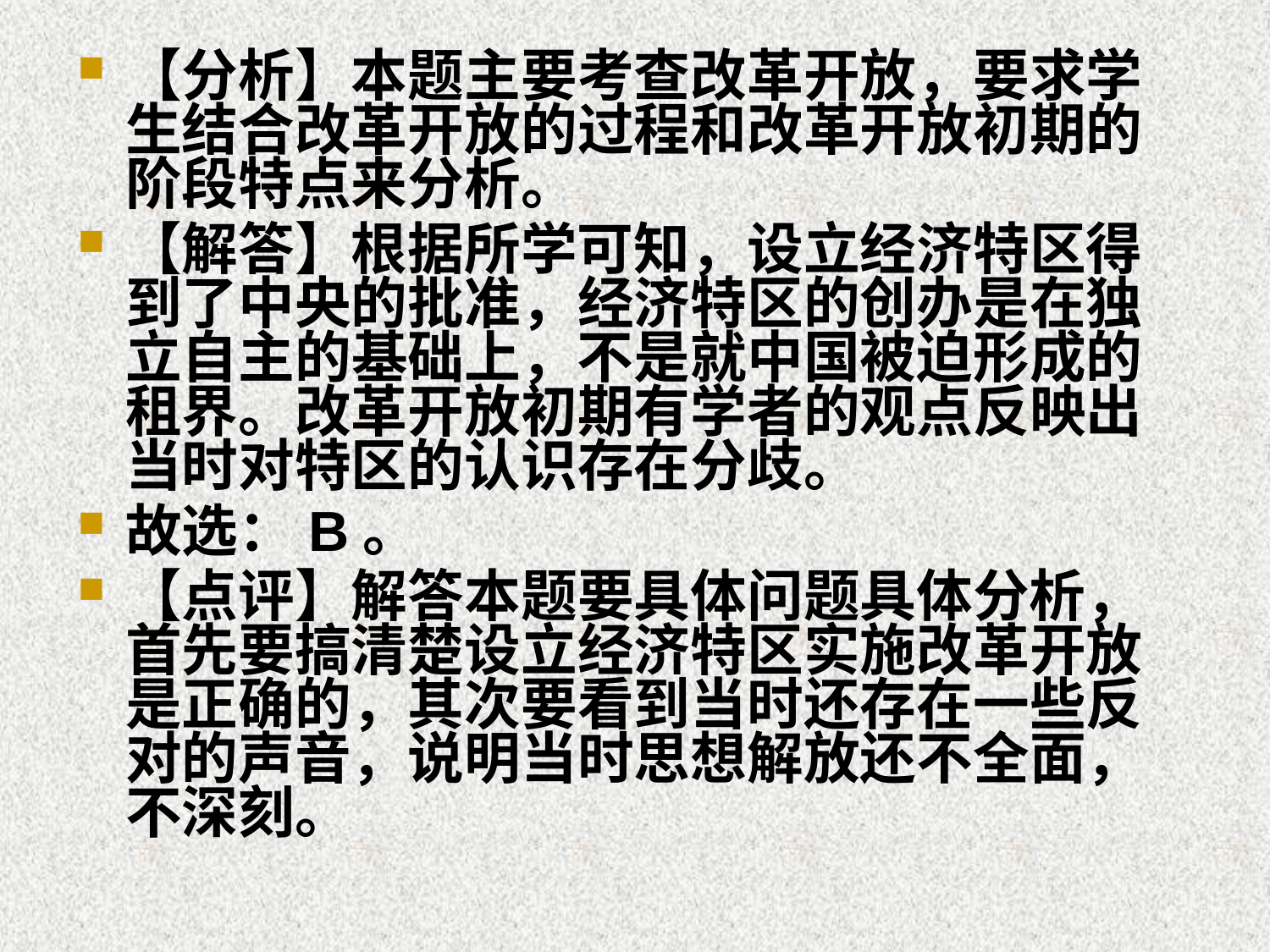

#
【分析】本题主要考查改革开放，要求学生结合改革开放的过程和改革开放初期的阶段特点来分析。
【解答】根据所学可知，设立经济特区得到了中央的批准，经济特区的创办是在独立自主的基础上，不是就中国被迫形成的租界。改革开放初期有学者的观点反映出当时对特区的认识存在分歧。
故选：B。
【点评】解答本题要具体问题具体分析，首先要搞清楚设立经济特区实施改革开放是正确的，其次要看到当时还存在一些反对的声音，说明当时思想解放还不全面，不深刻。